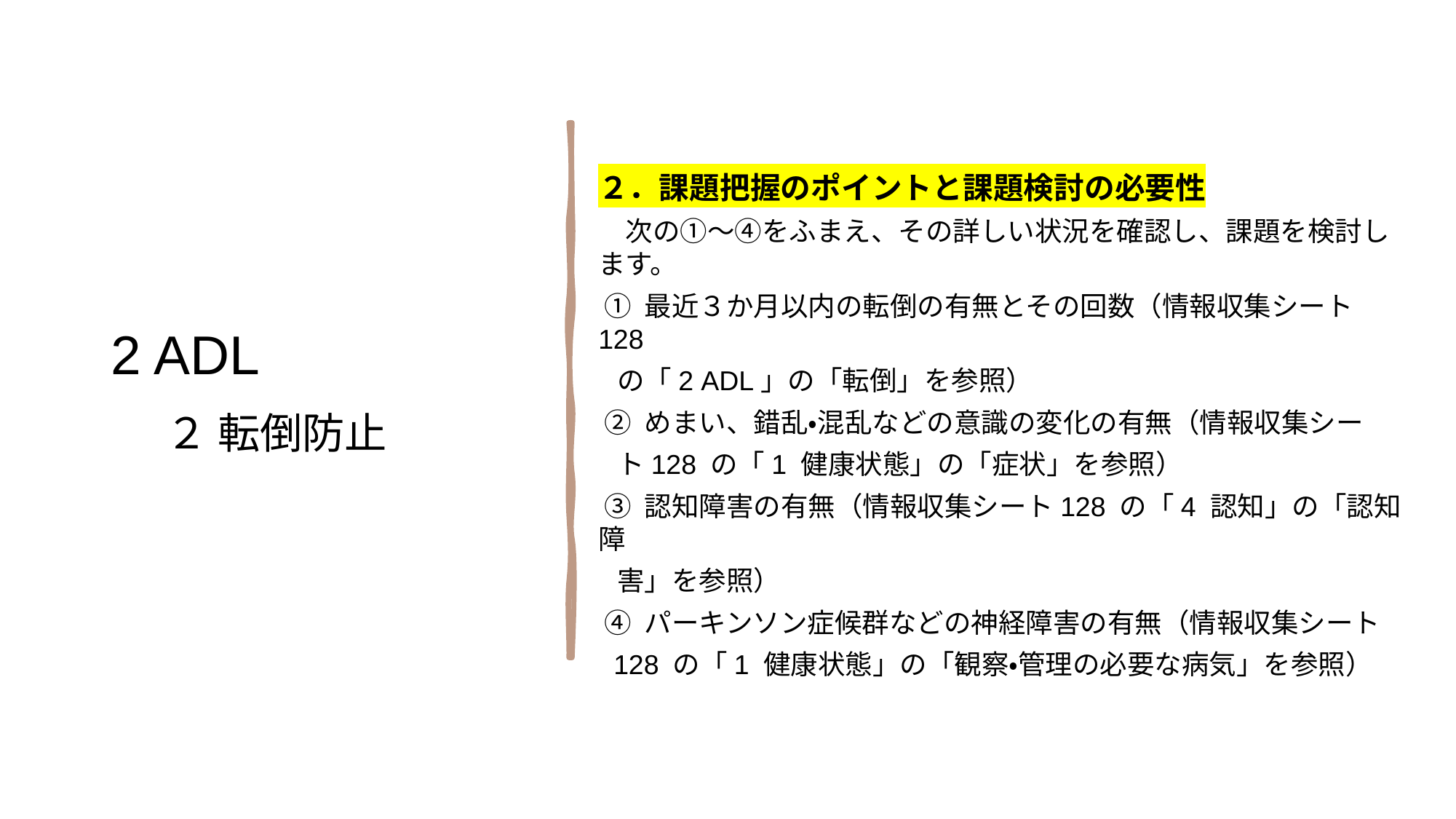

2 ADL
　２ 転倒防止
２．課題把握のポイントと課題検討の必要性
　次の①～④をふまえ、その詳しい状況を確認し、課題を検討します。
 ① 最近３か月以内の転倒の有無とその回数（情報収集シート128
  の「2 ADL」の「転倒」を参照）
 ② めまい、錯乱・混乱などの意識の変化の有無（情報収集シー
  ト128 の「1 健康状態」の「症状」を参照）
 ③ 認知障害の有無（情報収集シート128 の「4 認知」の「認知障
  害」を参照）
 ④ パーキンソン症候群などの神経障害の有無（情報収集シート
  128 の「1 健康状態」の「観察・管理の必要な病気」を参照）